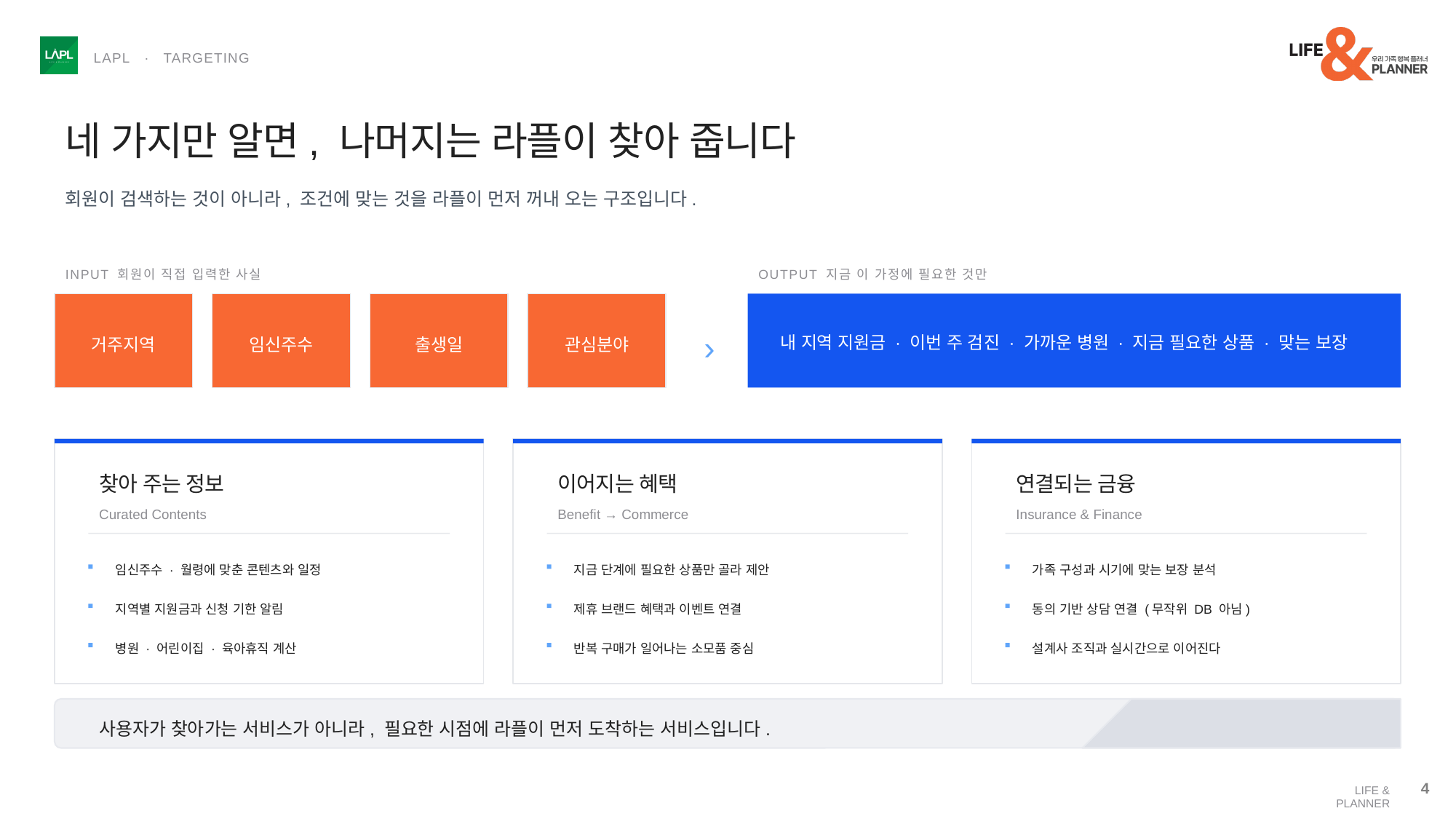

LAPL   ·   TARGETING
네 가지만 알면, 나머지는 라플이 찾아 줍니다
회원이 검색하는 것이 아니라, 조건에 맞는 것을 라플이 먼저 꺼내 오는 구조입니다.
INPUT 회원이 직접 입력한 사실
OUTPUT 지금 이 가정에 필요한 것만

›
내 지역 지원금 · 이번 주 검진 · 가까운 병원 · 지금 필요한 상품 · 맞는 보장
거주지역
임신주수
출생일
관심분야

찾아 주는 정보
이어지는 혜택
연결되는 금융
Curated Contents
Benefit → Commerce
Insurance & Finance

임신주수 · 월령에 맞춘 콘텐츠와 일정
지금 단계에 필요한 상품만 골라 제안
가족 구성과 시기에 맞는 보장 분석

지역별 지원금과 신청 기한 알림
제휴 브랜드 혜택과 이벤트 연결
동의 기반 상담 연결 (무작위 DB 아님)

병원 · 어린이집 · 육아휴직 계산
반복 구매가 일어나는 소모품 중심
설계사 조직과 실시간으로 이어진다

사용자가 찾아가는 서비스가 아니라, 필요한 시점에 라플이 먼저 도착하는 서비스입니다.
4